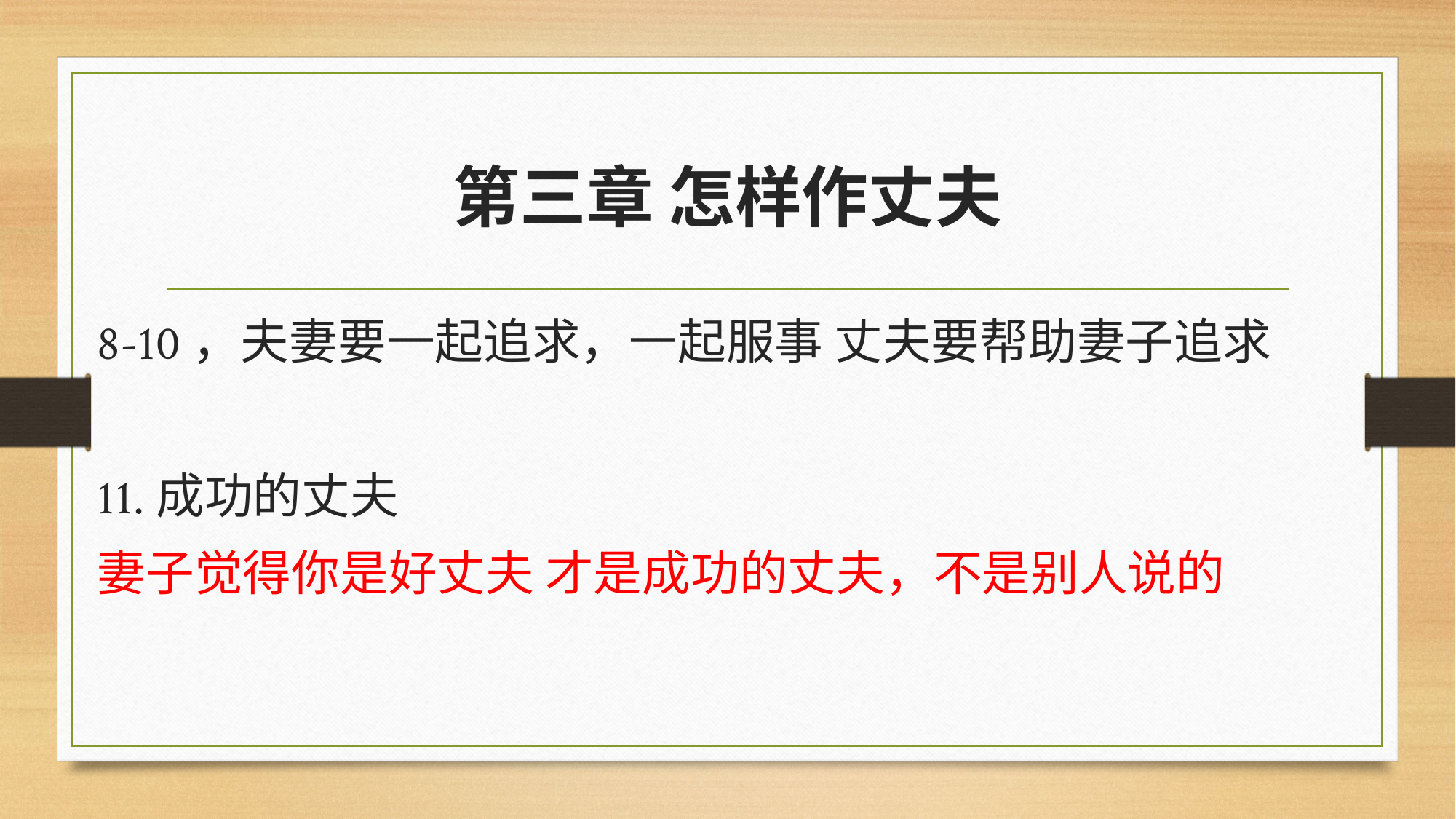

# 第三章 怎样作丈夫
8-10，夫妻要一起追求，一起服事 丈夫要帮助妻子追求

11.成功的丈夫
妻子觉得你是好丈夫 才是成功的丈夫，不是别人说的